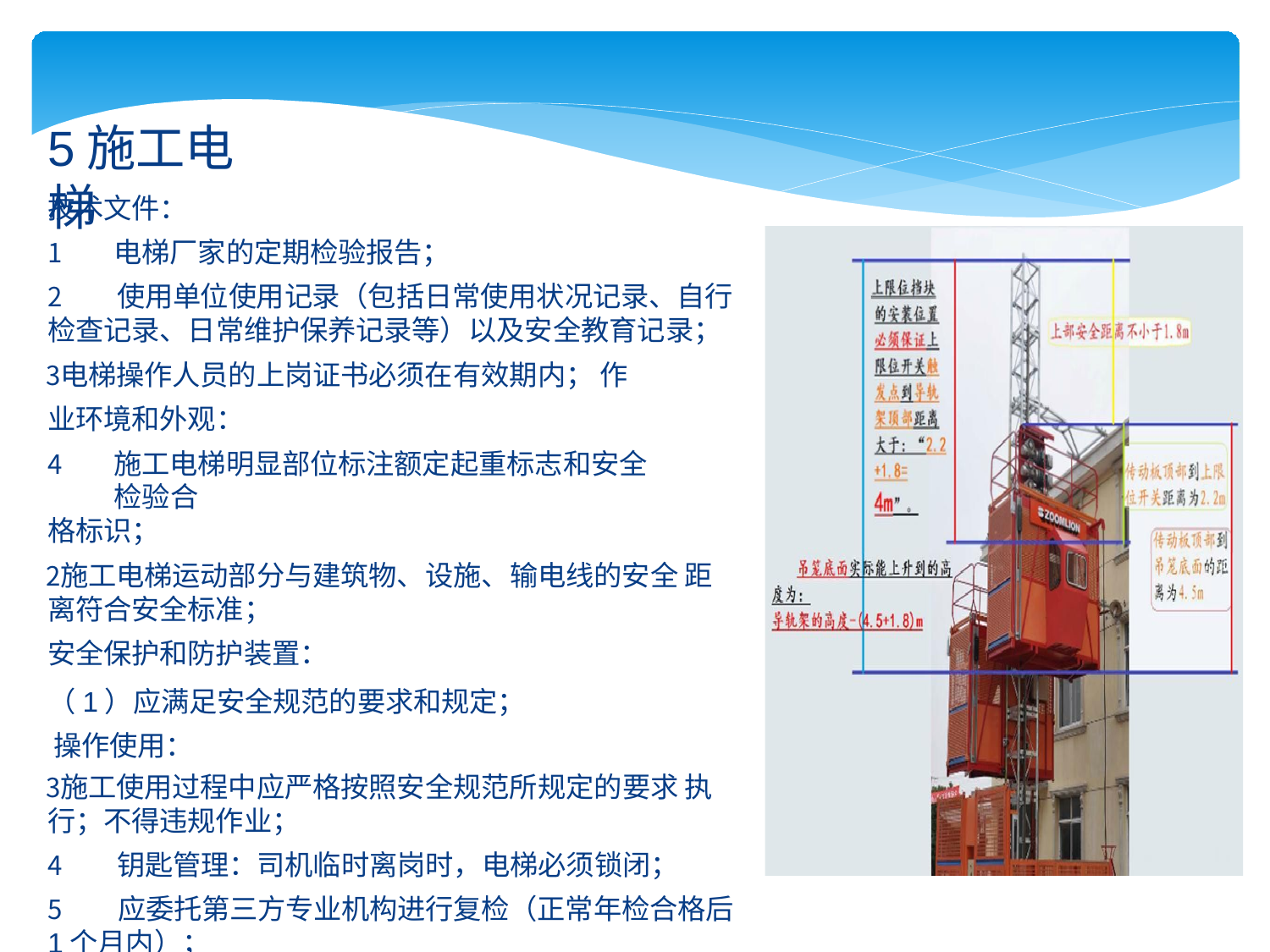

# 5施工电梯

技术文件：
电梯厂家的定期检验报告；
使用单位使用记录（包括日常使用状况记录、自行
检查记录、日常维护保养记录等）以及安全教育记录；
电梯操作人员的上岗证书必须在有效期内； 作业环境和外观：
施工电梯明显部位标注额定起重标志和安全检验合
格标识；
施工电梯运动部分与建筑物、设施、输电线的安全 距离符合安全标准；
安全保护和防护装置：
（1）应满足安全规范的要求和规定； 操作使用：
施工使用过程中应严格按照安全规范所规定的要求 执行；不得违规作业；
钥匙管理：司机临时离岗时，电梯必须锁闭；
应委托第三方专业机构进行复检（正常年检合格后
1个月内）；